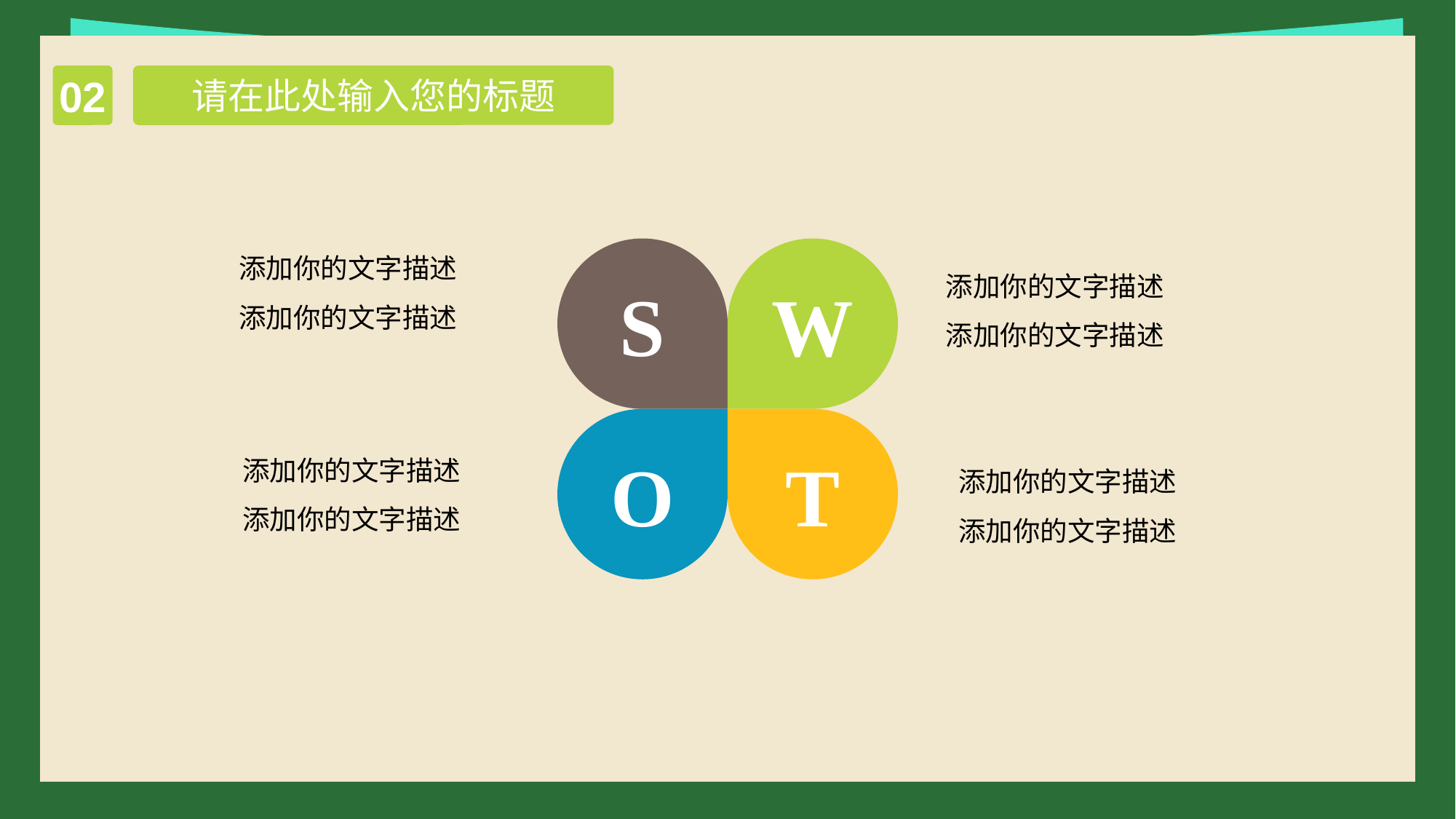

02
请在此处输入您的标题
添加你的文字描述添加你的文字描述
S
W
添加你的文字描述添加你的文字描述
O
T
添加你的文字描述添加你的文字描述
添加你的文字描述添加你的文字描述